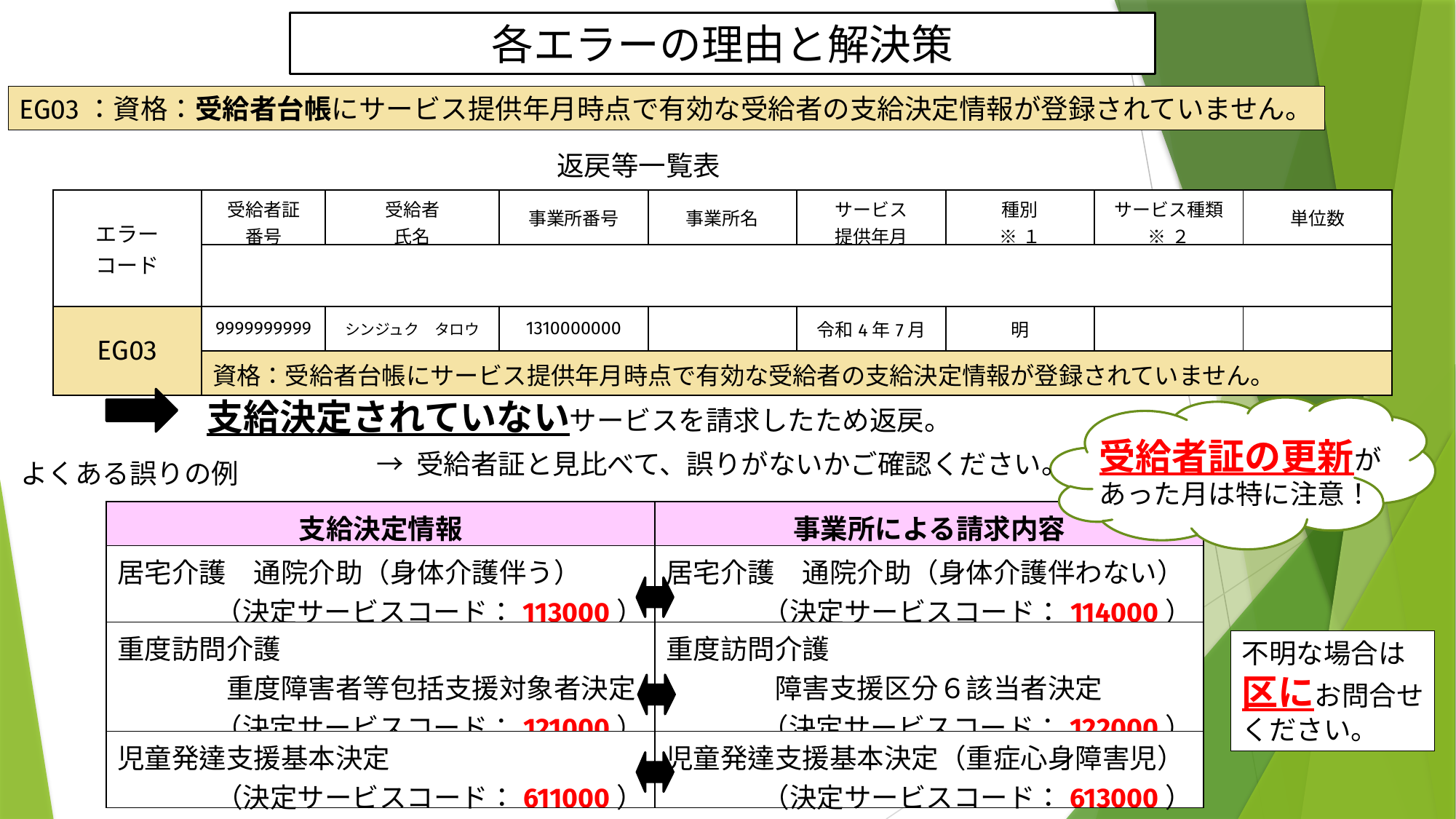

# 各エラーの理由と解決策
EG03：資格：受給者台帳にサービス提供年月時点で有効な受給者の支給決定情報が登録されていません。
返戻等一覧表
| エラー コード | 受給者証 番号 | 受給者 氏名 | 事業所番号 | 事業所名 | サービス 提供年月 | 種別 ※１ | サービス種類 ※２ | 単位数 |
| --- | --- | --- | --- | --- | --- | --- | --- | --- |
|  |  |  |  |  |  |  |  |  |
| EG03 | 9999999999 | シンジュク　タロウ | 1310000000 |  | 令和4年7月 | 明 |  |  |
|  | 資格：受給者台帳にサービス提供年月時点で有効な受給者の支給決定情報が登録されていません。 |  |  |  |  |  |  |  |

支給決定されていないサービスを請求したため返戻。

受給者証の更新が
あった月は特に注意！
→ 受給者証と見比べて、誤りがないかご確認ください。
よくある誤りの例
| 支給決定情報 | 事業所による請求内容 |
| --- | --- |
| 居宅介護　通院介助（身体介護伴う） （決定サービスコード：113000） | 居宅介護　通院介助（身体介護伴わない） （決定サービスコード：114000） |
| 重度訪問介護　 　　　　重度障害者等包括支援対象者決定 （決定サービスコード：121000） | 重度訪問介護　 　　　　障害支援区分６該当者決定 （決定サービスコード：122000） |
| 児童発達支援基本決定 （決定サービスコード：611000） | 児童発達支援基本決定（重症心身障害児） （決定サービスコード：613000） |

不明な場合は
区にお問合せ
ください。